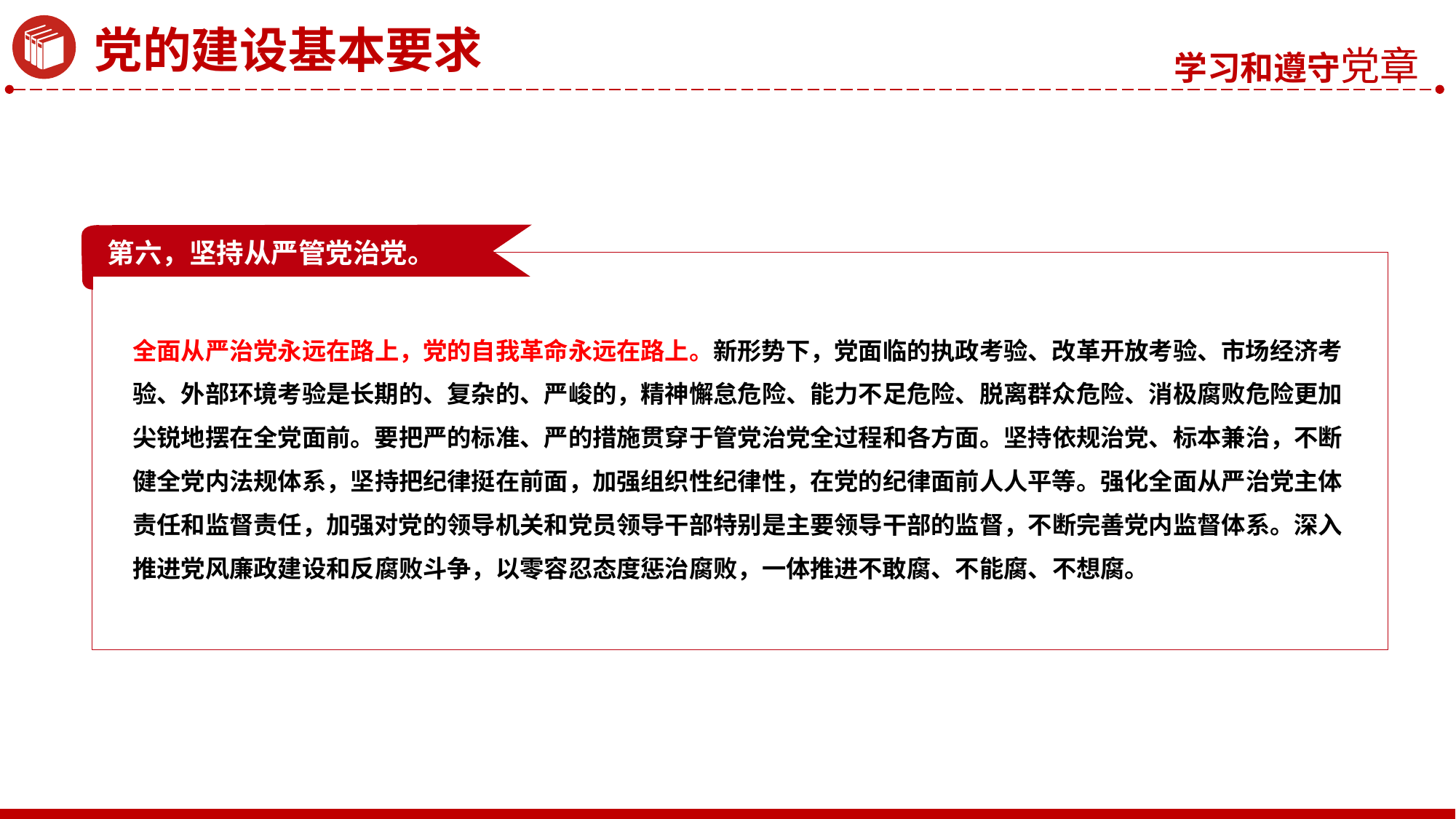

党的建设基本要求

第六，坚持从严管党治党。

全面从严治党永远在路上，党的自我革命永远在路上。新形势下，党面临的执政考验、改革开放考验、市场经济考验、外部环境考验是长期的、复杂的、严峻的，精神懈怠危险、能力不足危险、脱离群众危险、消极腐败危险更加尖锐地摆在全党面前。要把严的标准、严的措施贯穿于管党治党全过程和各方面。坚持依规治党、标本兼治，不断健全党内法规体系，坚持把纪律挺在前面，加强组织性纪律性，在党的纪律面前人人平等。强化全面从严治党主体责任和监督责任，加强对党的领导机关和党员领导干部特别是主要领导干部的监督，不断完善党内监督体系。深入推进党风廉政建设和反腐败斗争，以零容忍态度惩治腐败，一体推进不敢腐、不能腐、不想腐。